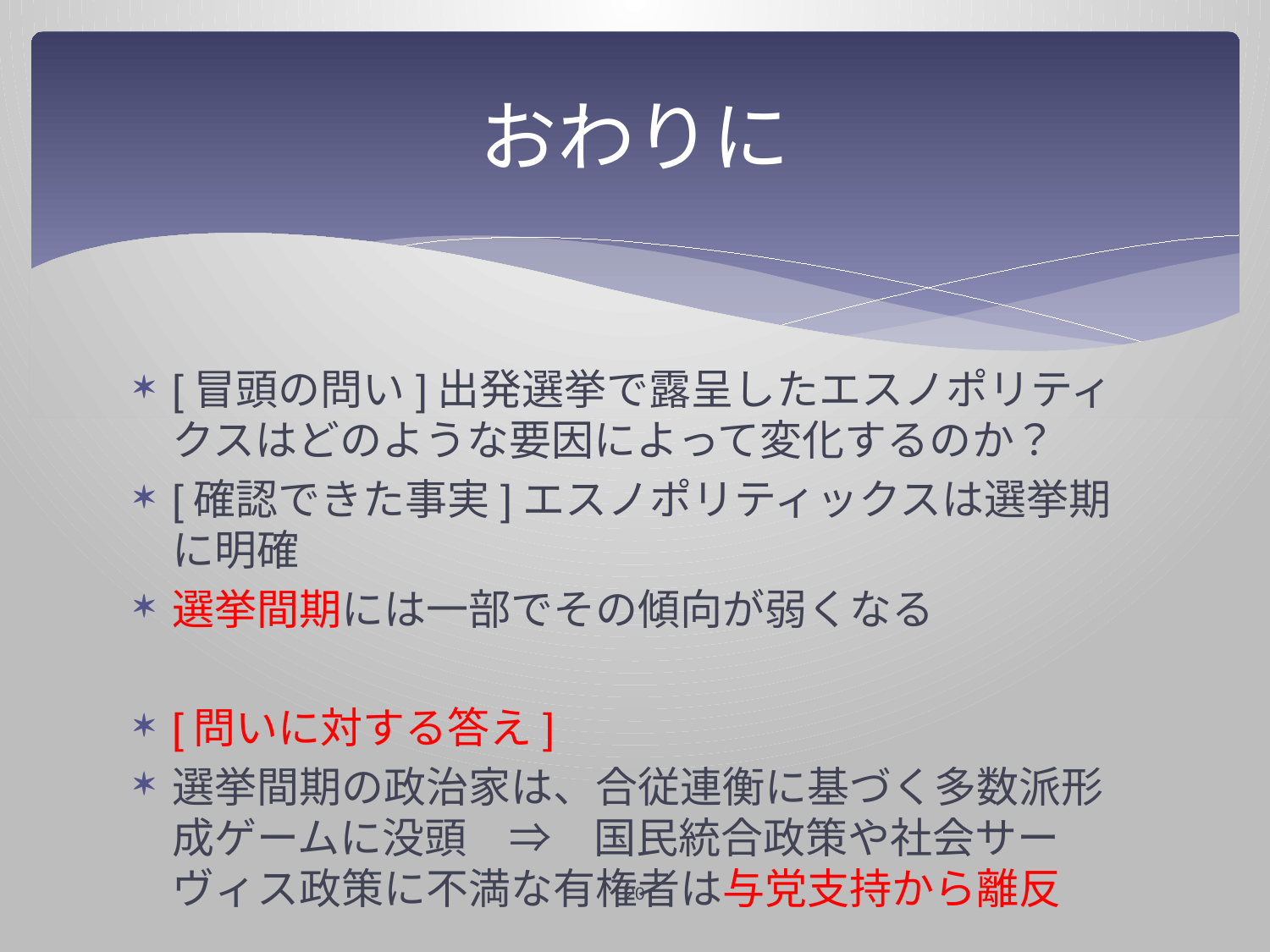

# おわりに
[冒頭の問い]出発選挙で露呈したエスノポリティクスはどのような要因によって変化するのか？
[確認できた事実]エスノポリティックスは選挙期に明確
選挙間期には一部でその傾向が弱くなる

[問いに対する答え]
選挙間期の政治家は、合従連衡に基づく多数派形成ゲームに没頭　⇒　国民統合政策や社会サーヴィス政策に不満な有権者は与党支持から離反
20